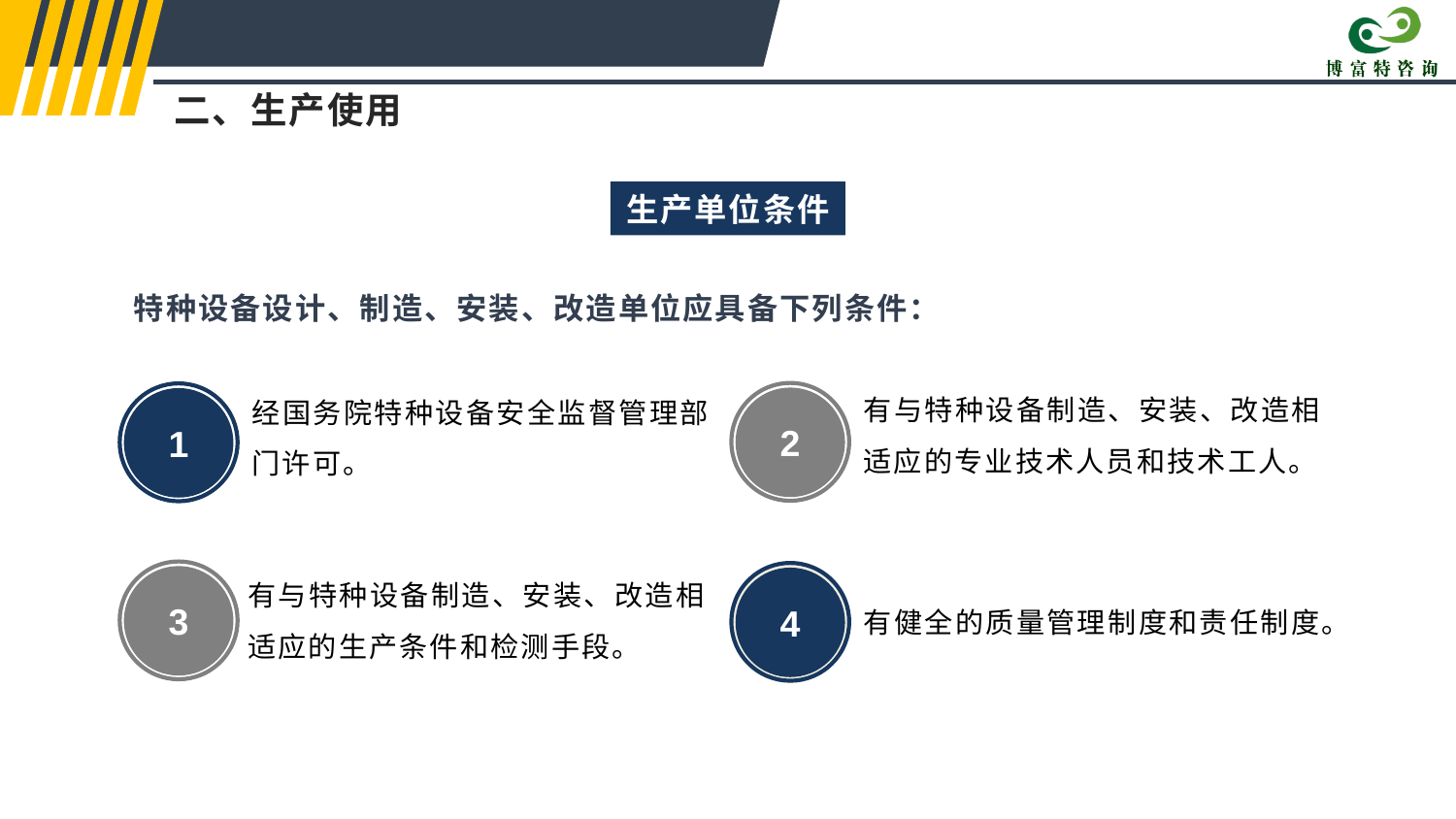

二、生产使用
生产单位条件
特种设备设计、制造、安装、改造单位应具备下列条件：
有与特种设备制造、安装、改造相适应的专业技术人员和技术工人。

2
经国务院特种设备安全监督管理部门许可。

1
有与特种设备制造、安装、改造相适应的生产条件和检测手段。

3

4
有健全的质量管理制度和责任制度。